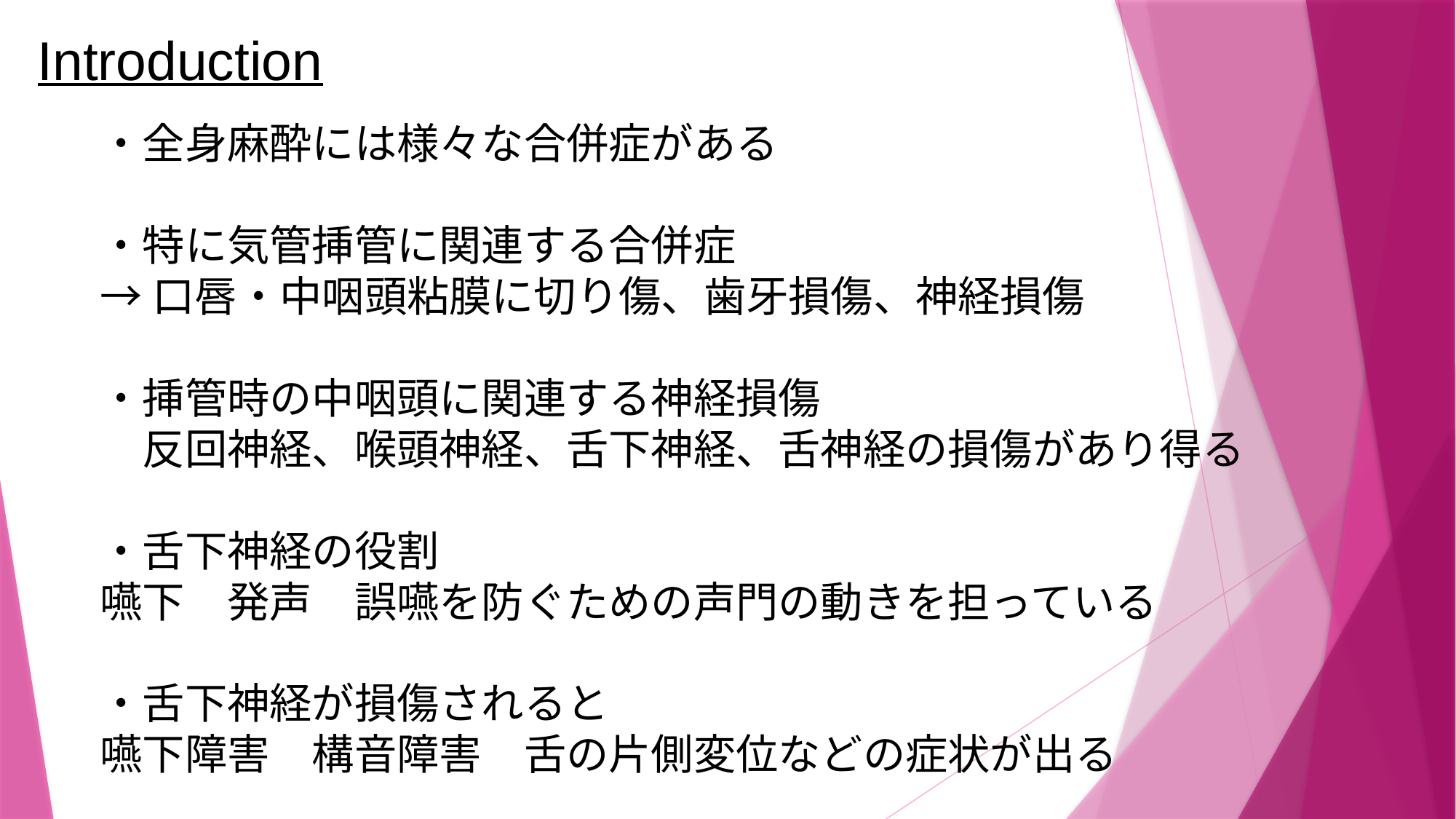

Introduction
・全身麻酔には様々な合併症がある

・特に気管挿管に関連する合併症
→口唇・中咽頭粘膜に切り傷、歯牙損傷、神経損傷

・挿管時の中咽頭に関連する神経損傷
　反回神経、喉頭神経、舌下神経、舌神経の損傷があり得る

・舌下神経の役割
嚥下　発声　誤嚥を防ぐための声門の動きを担っている

・舌下神経が損傷されると
嚥下障害　構音障害　舌の片側変位などの症状が出る